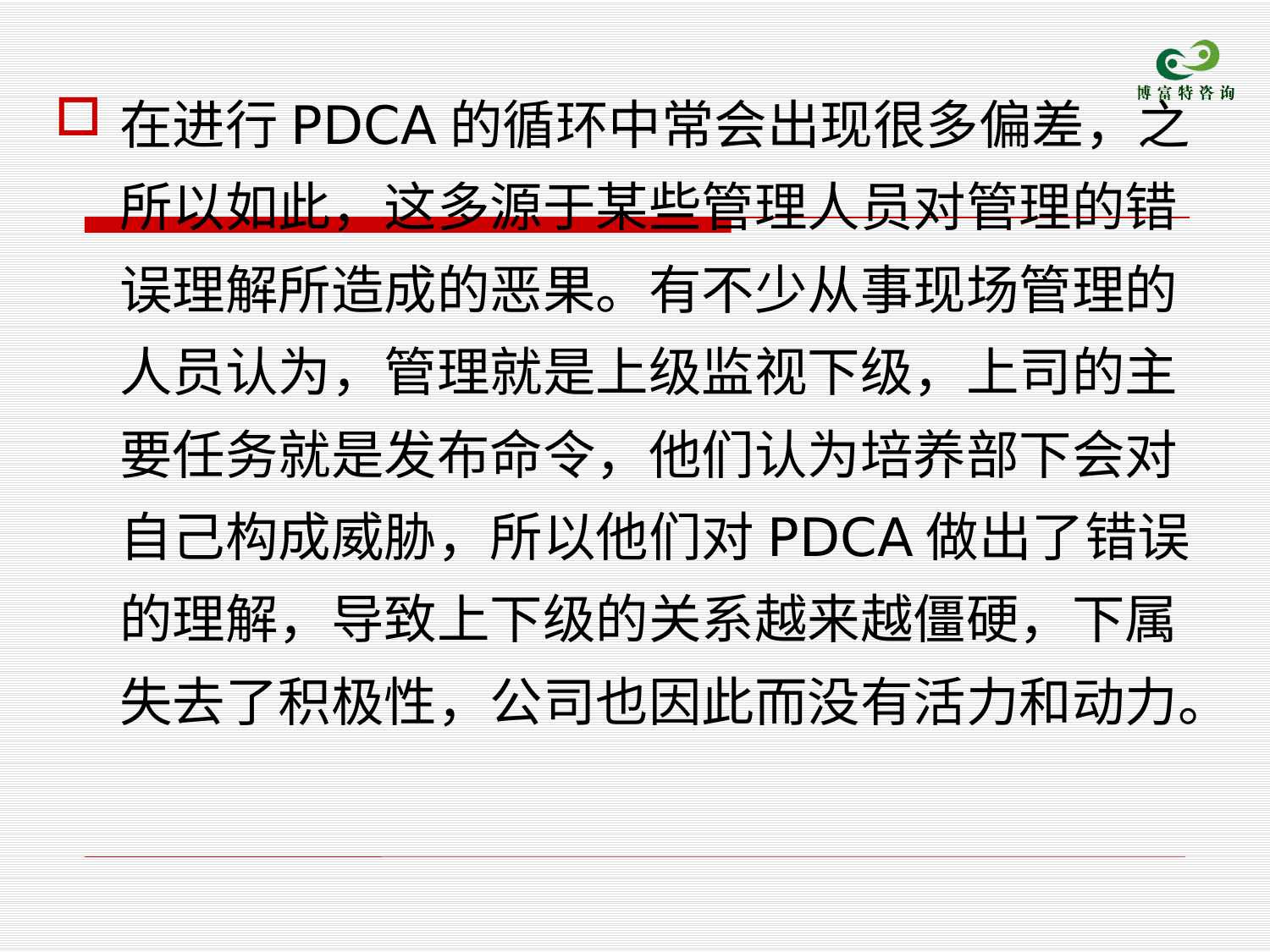

在进行PDCA的循环中常会出现很多偏差，之所以如此，这多源于某些管理人员对管理的错误理解所造成的恶果。有不少从事现场管理的人员认为，管理就是上级监视下级，上司的主要任务就是发布命令，他们认为培养部下会对自己构成威胁，所以他们对PDCA做出了错误的理解，导致上下级的关系越来越僵硬，下属失去了积极性，公司也因此而没有活力和动力。
663